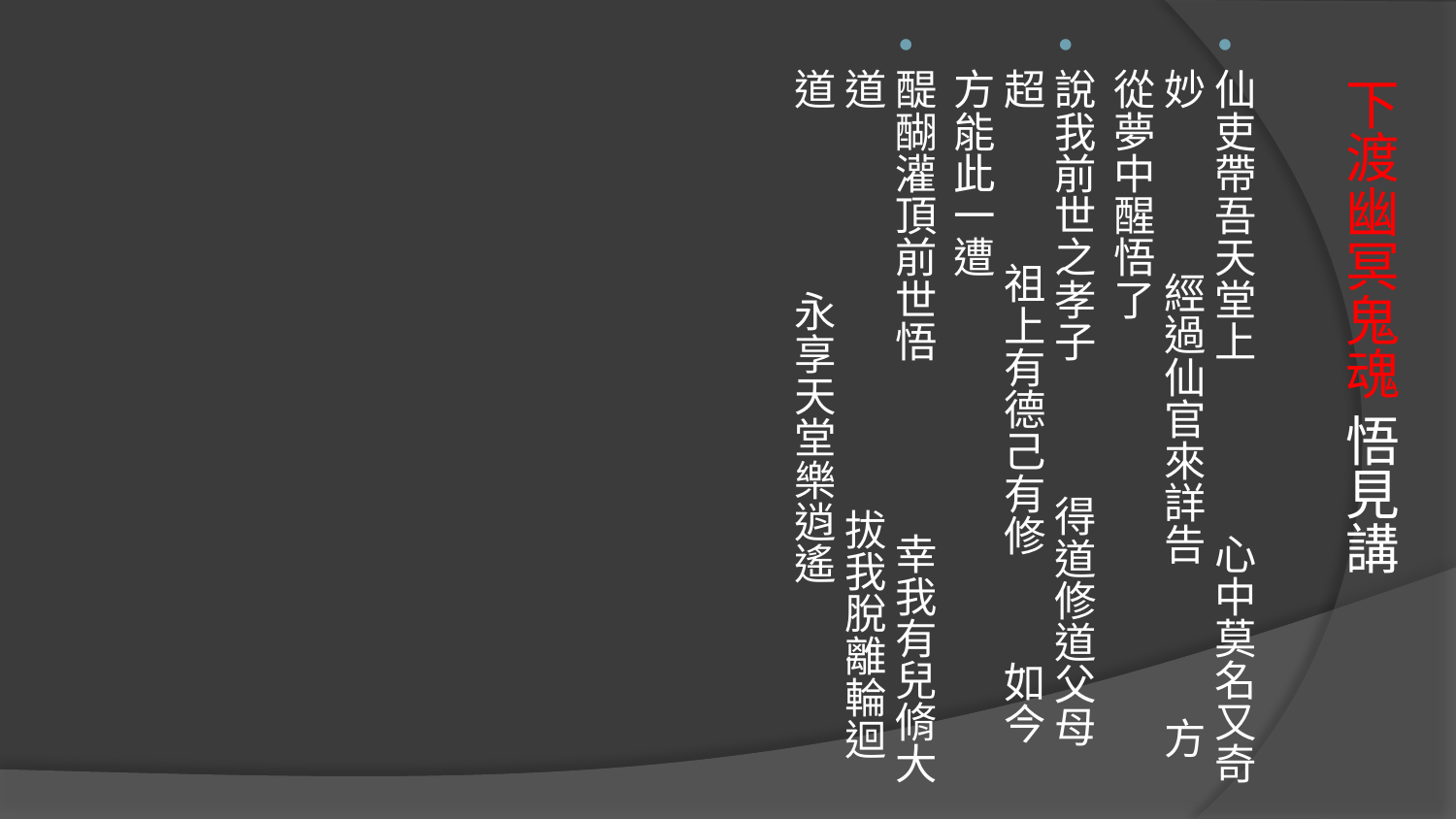

仙吏帶吾天堂上                  心中莫名又奇妙                 經過仙官來詳告                方從夢中醒悟了
說我前世之孝子              得道修道父母超                祖上有德己有修           如今方能此一遭
醍醐灌頂前世悟                  幸我有兒脩大道                                          拔我脫離輪迴道                   永享天堂樂逍遙

# 下渡幽冥鬼魂 悟見講